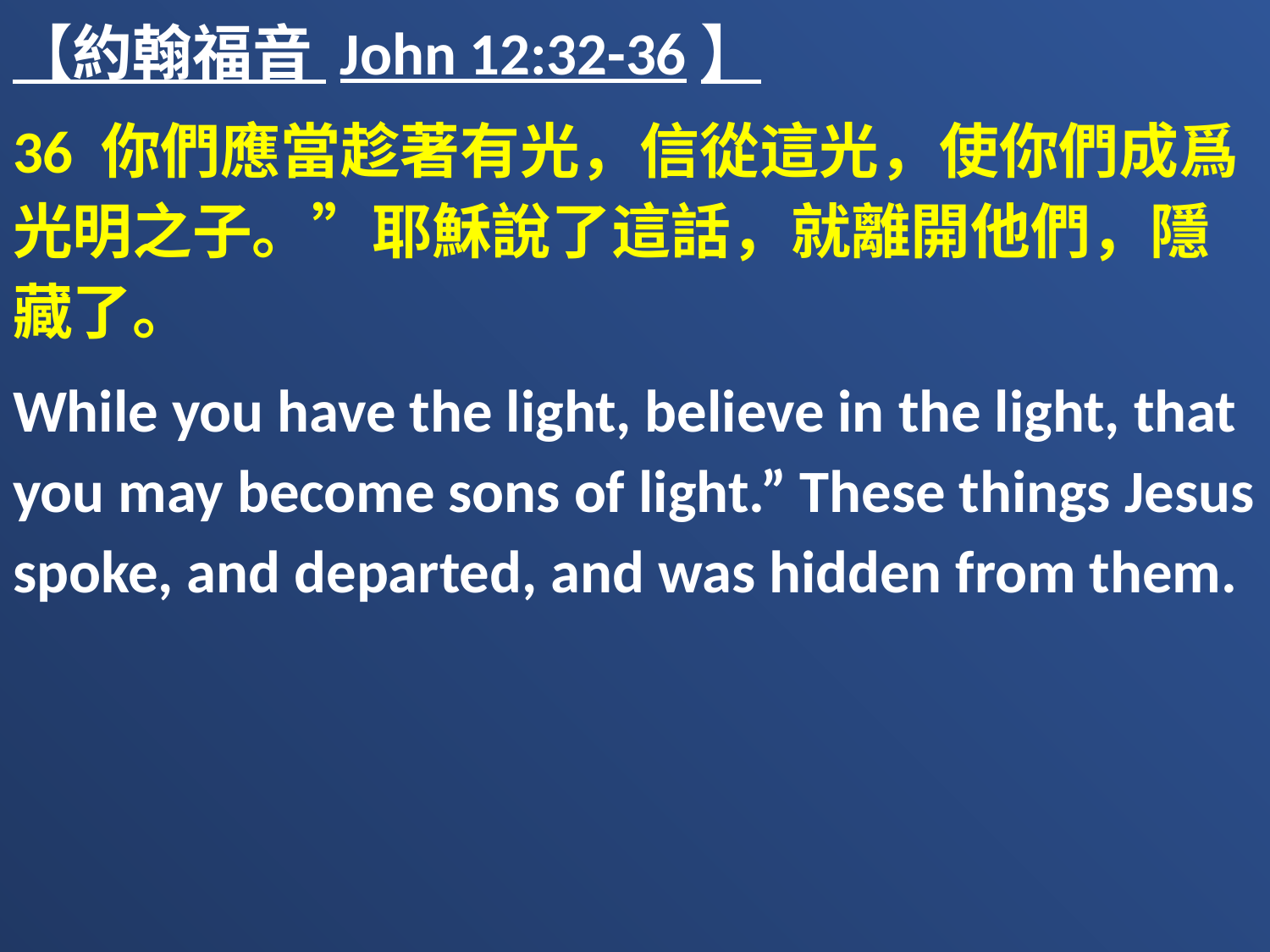

【約翰福音 John 12:32-36】
36 你們應當趁著有光，信從這光，使你們成爲光明之子。”耶穌說了這話，就離開他們，隱藏了。
While you have the light, believe in the light, that you may become sons of light.” These things Jesus spoke, and departed, and was hidden from them.